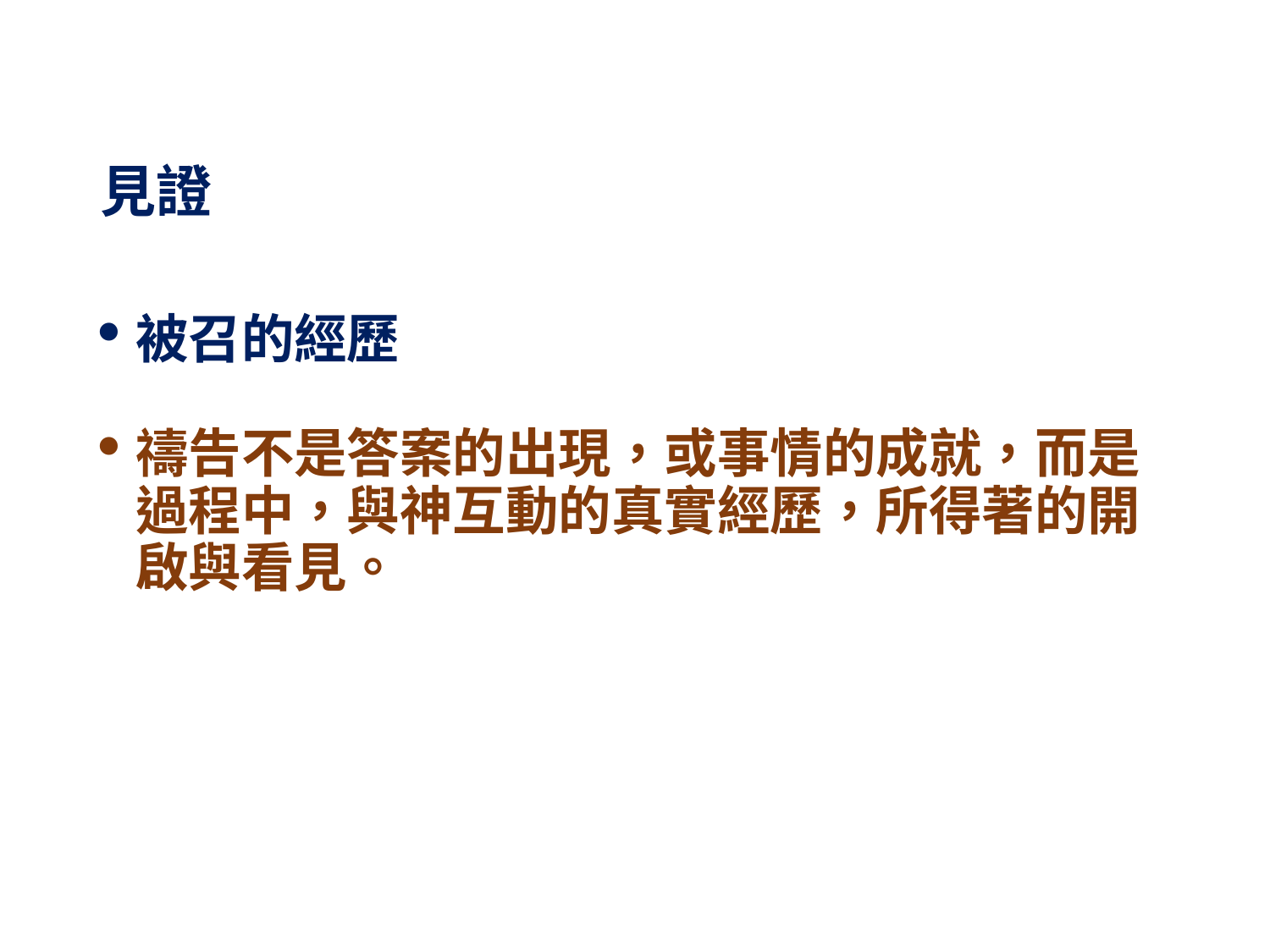

# 見證
被召的經歷

禱告不是答案的出現，或事情的成就，而是過程中，與神互動的真實經歷，所得著的開啟與看見。